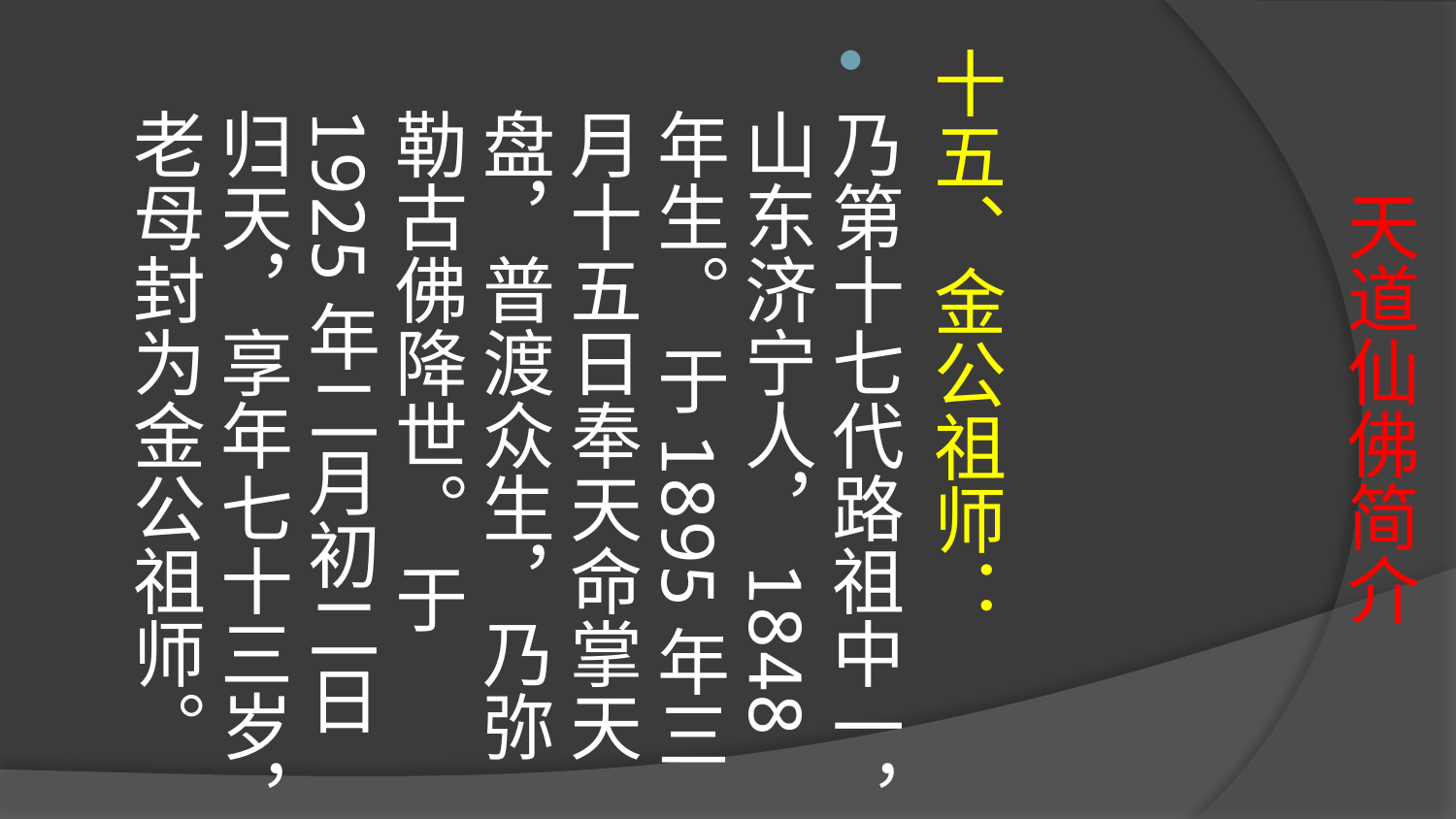

# 天道仙佛简介
十五、金公祖师：
乃第十七代路祖中一，山东济宁人，1848年生。 于1895年三月十五日奉天命掌天盘，普渡众生，乃弥勒古佛降世。 于1925年二月初二日归天，享年七十三岁，老母封为金公祖师。